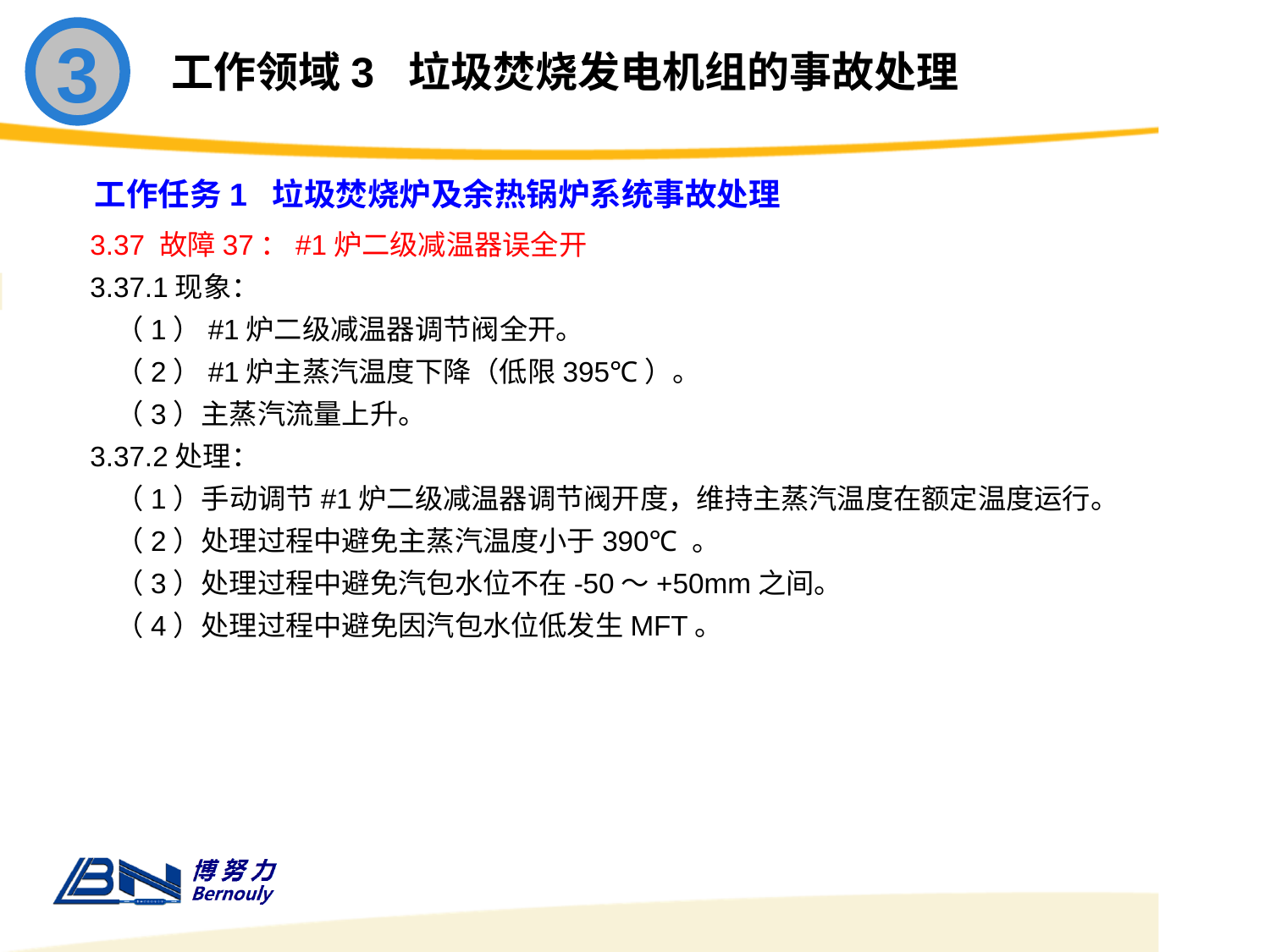

3
工作领域3  垃圾焚烧发电机组的事故处理
工作任务1  垃圾焚烧炉及余热锅炉系统事故处理
3.37 故障37：#1炉二级减温器误全开
3.37.1现象：
   （1）#1炉二级减温器调节阀全开。
   （2）#1炉主蒸汽温度下降（低限395℃）。
   （3）主蒸汽流量上升。
3.37.2处理：
   （1）手动调节#1炉二级减温器调节阀开度，维持主蒸汽温度在额定温度运行。
   （2）处理过程中避免主蒸汽温度小于390℃ 。
   （3）处理过程中避免汽包水位不在-50～+50mm之间。
   （4）处理过程中避免因汽包水位低发生MFT。